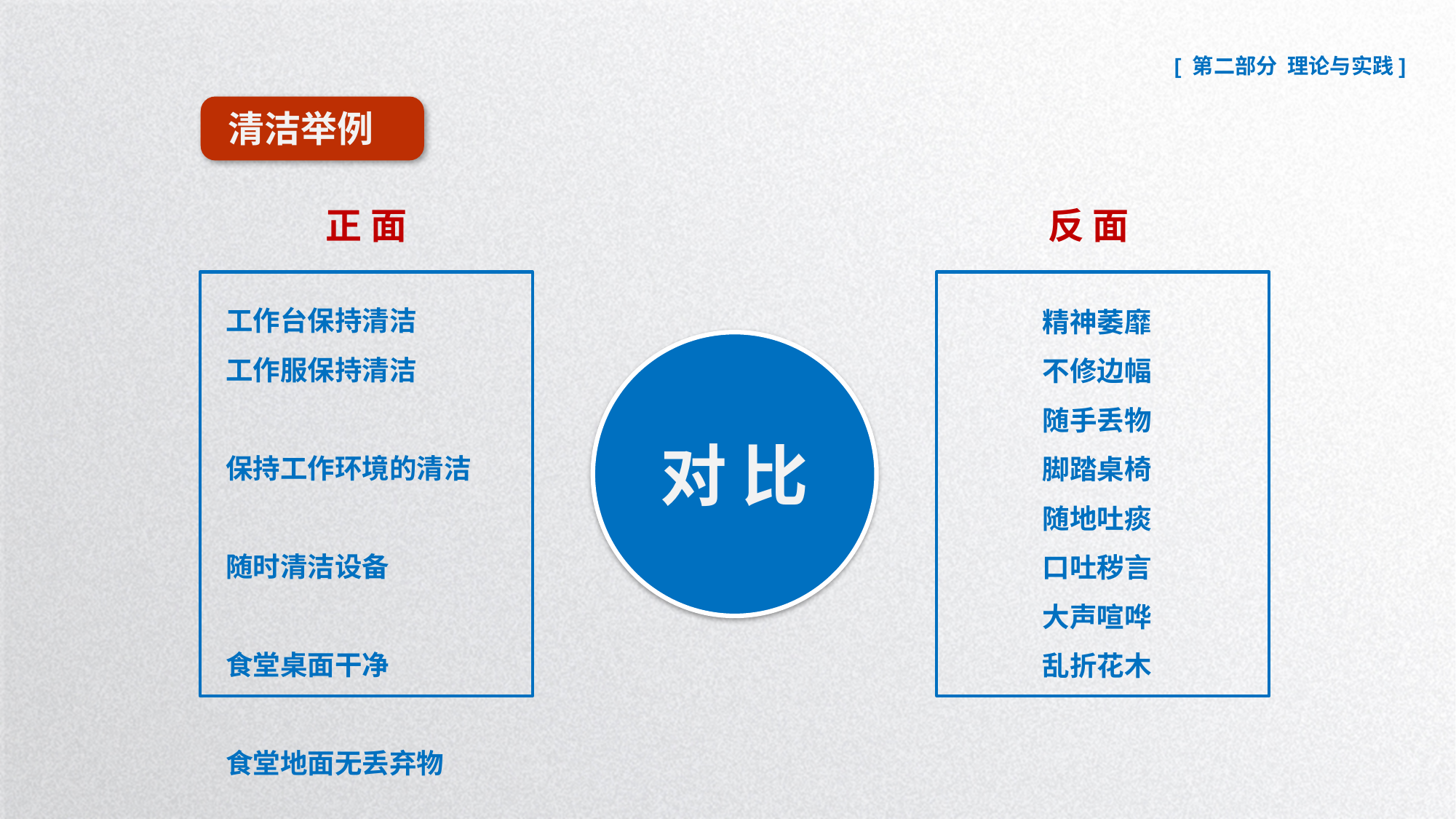

清洁举例
正 面
反 面

工作台保持清洁
工作服保持清洁
保持工作环境的清洁
随时清洁设备
食堂桌面干净
食堂地面无丢弃物
厕所干净
厕所无异味

精神萎靡
不修边幅
随手丢物
脚踏桌椅
随地吐痰
口吐秽言
大声喧哗
乱折花木

对 比